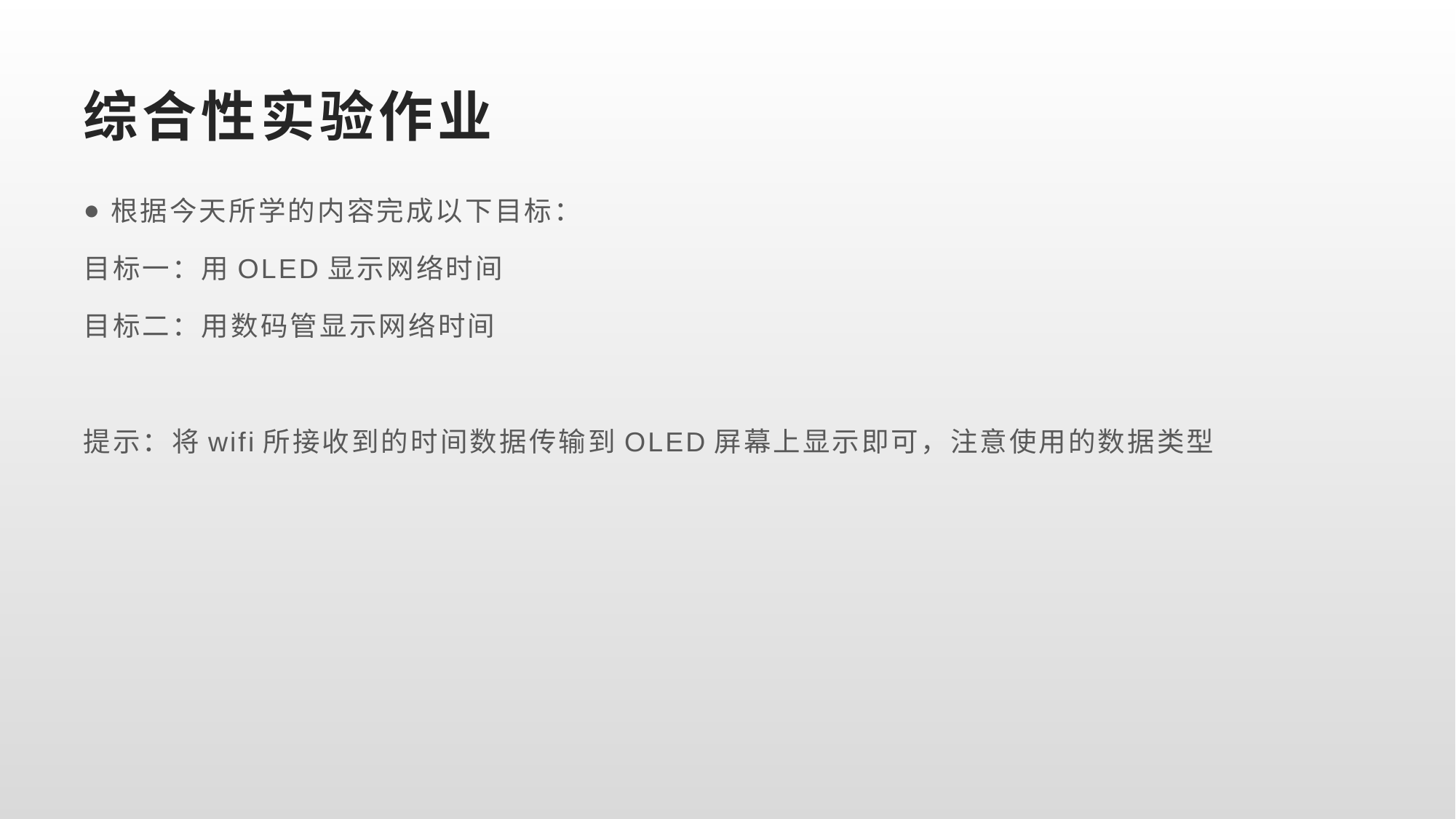

# 综合性实验作业
根据今天所学的内容完成以下目标：
目标一：用OLED显示网络时间
目标二：用数码管显示网络时间

提示：将wifi所接收到的时间数据传输到OLED屏幕上显示即可，注意使用的数据类型